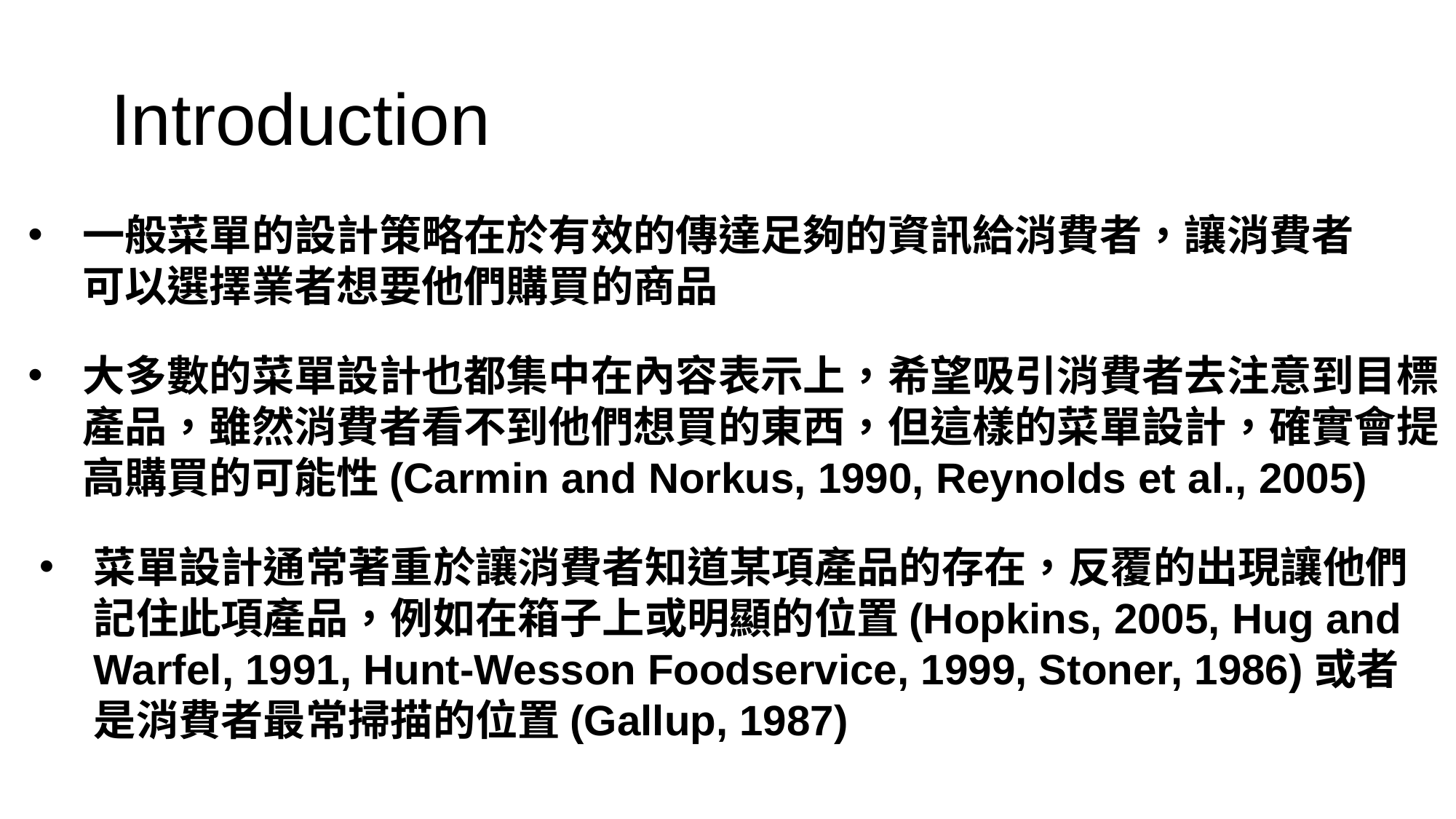

Introduction
一般菜單的設計策略在於有效的傳達足夠的資訊給消費者，讓消費者可以選擇業者想要他們購買的商品
大多數的菜單設計也都集中在內容表示上，希望吸引消費者去注意到目標產品，雖然消費者看不到他們想買的東西，但這樣的菜單設計，確實會提高購買的可能性(Carmin and Norkus, 1990, Reynolds et al., 2005)
菜單設計通常著重於讓消費者知道某項產品的存在，反覆的出現讓他們記住此項產品，例如在箱子上或明顯的位置(Hopkins, 2005, Hug and Warfel, 1991, Hunt-Wesson Foodservice, 1999, Stoner, 1986)或者是消費者最常掃描的位置(Gallup, 1987)